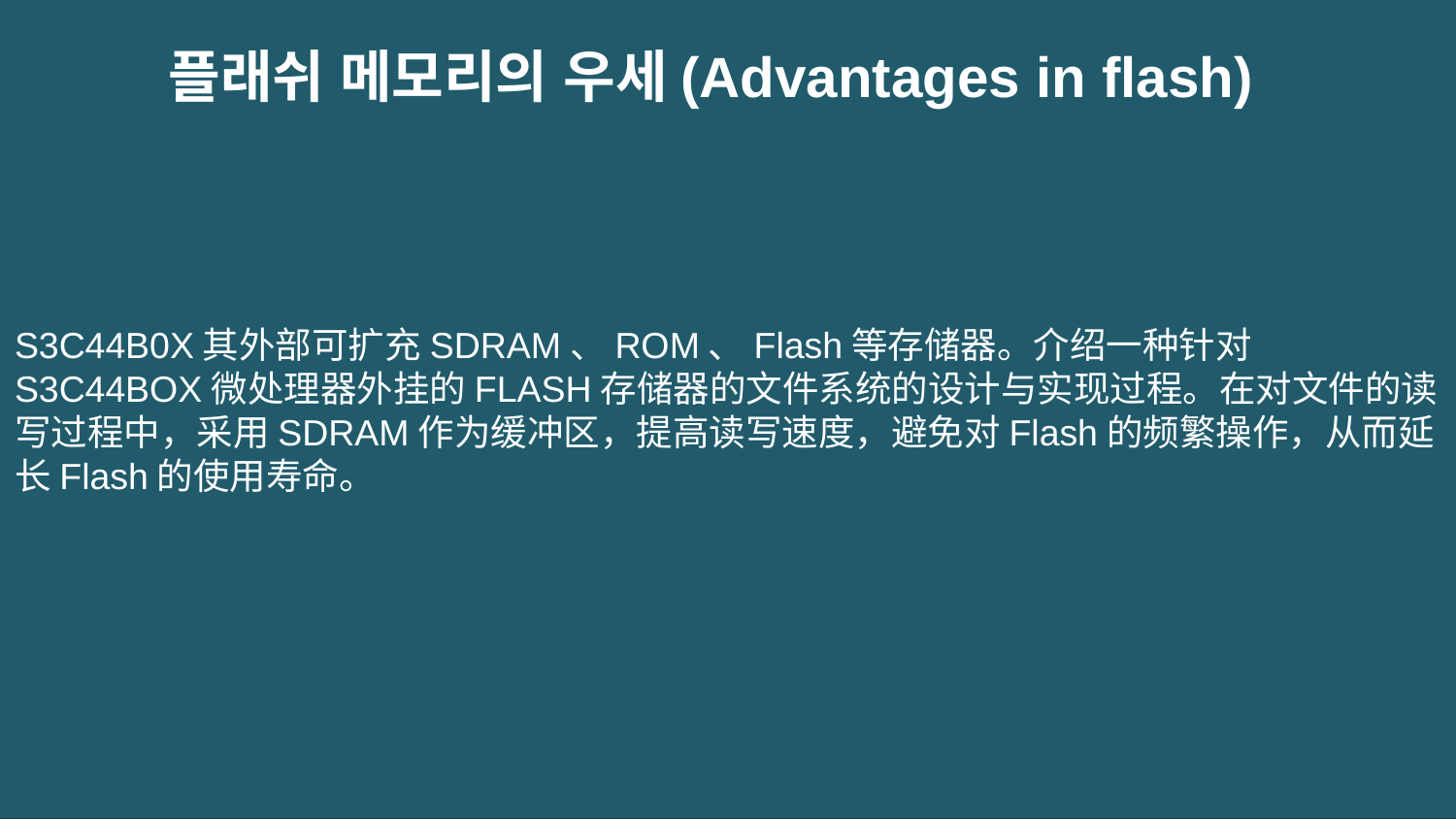

S3C44B0X其外部可扩充SDRAM、ROM、Flash等存储器。介绍一种针对S3C44BOX微处理器外挂的FLASH存储器的文件系统的设计与实现过程。在对文件的读写过程中，采用SDRAM作为缓冲区，提高读写速度，避免对Flash的频繁操作，从而延长Flash的使用寿命。
플래쉬 메모리의 우세(Advantages in flash)